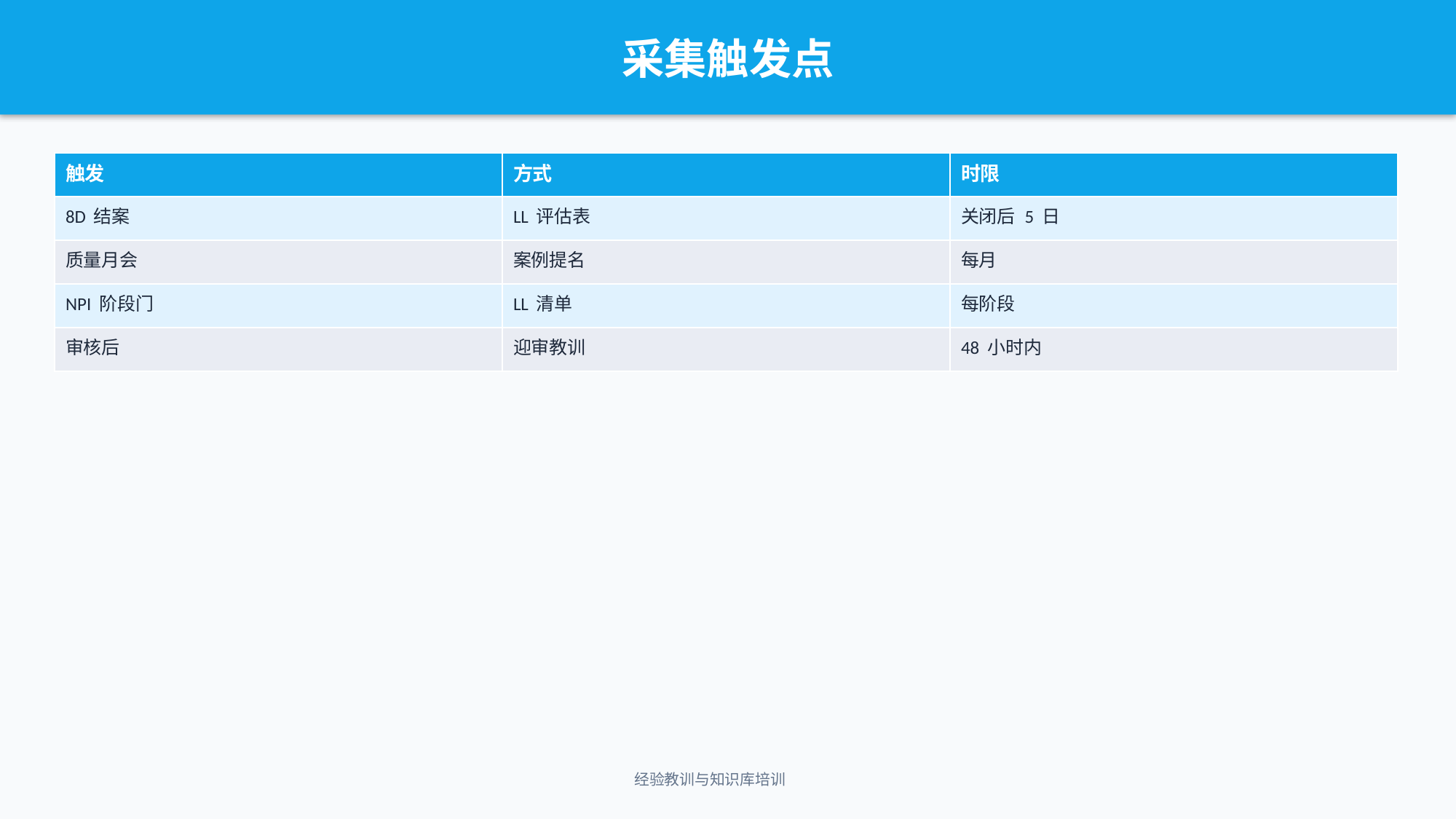

采集触发点
| 触发 | 方式 | 时限 |
| --- | --- | --- |
| 8D 结案 | LL 评估表 | 关闭后 5 日 |
| 质量月会 | 案例提名 | 每月 |
| NPI 阶段门 | LL 清单 | 每阶段 |
| 审核后 | 迎审教训 | 48 小时内 |
经验教训与知识库培训